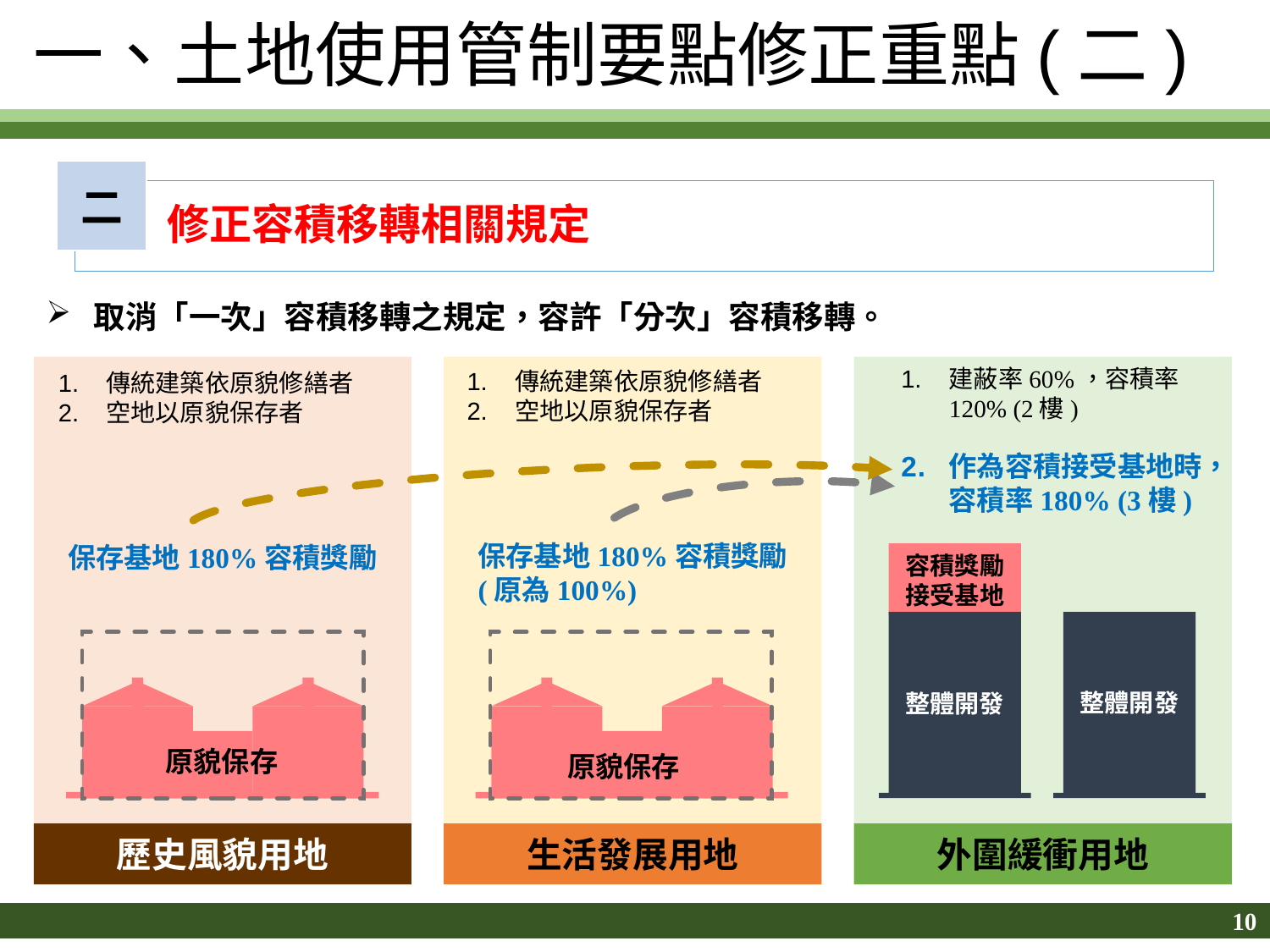

一、土地使用管制要點修正重點(二)
二
修正容積移轉相關規定
取消「一次」容積移轉之規定，容許「分次」容積移轉。
建蔽率60%，容積率120% (2樓)

傳統建築依原貌修繕者
空地以原貌保存者
傳統建築依原貌修繕者
空地以原貌保存者
作為容積接受基地時，容積率180% (3樓)

保存基地180%容積獎勵
(原為100%)
保存基地180%容積獎勵

容積獎勵
接受基地

整體開發
整體開發
原貌保存
原貌保存
歷史風貌用地
生活發展用地
外圍緩衝用地
10